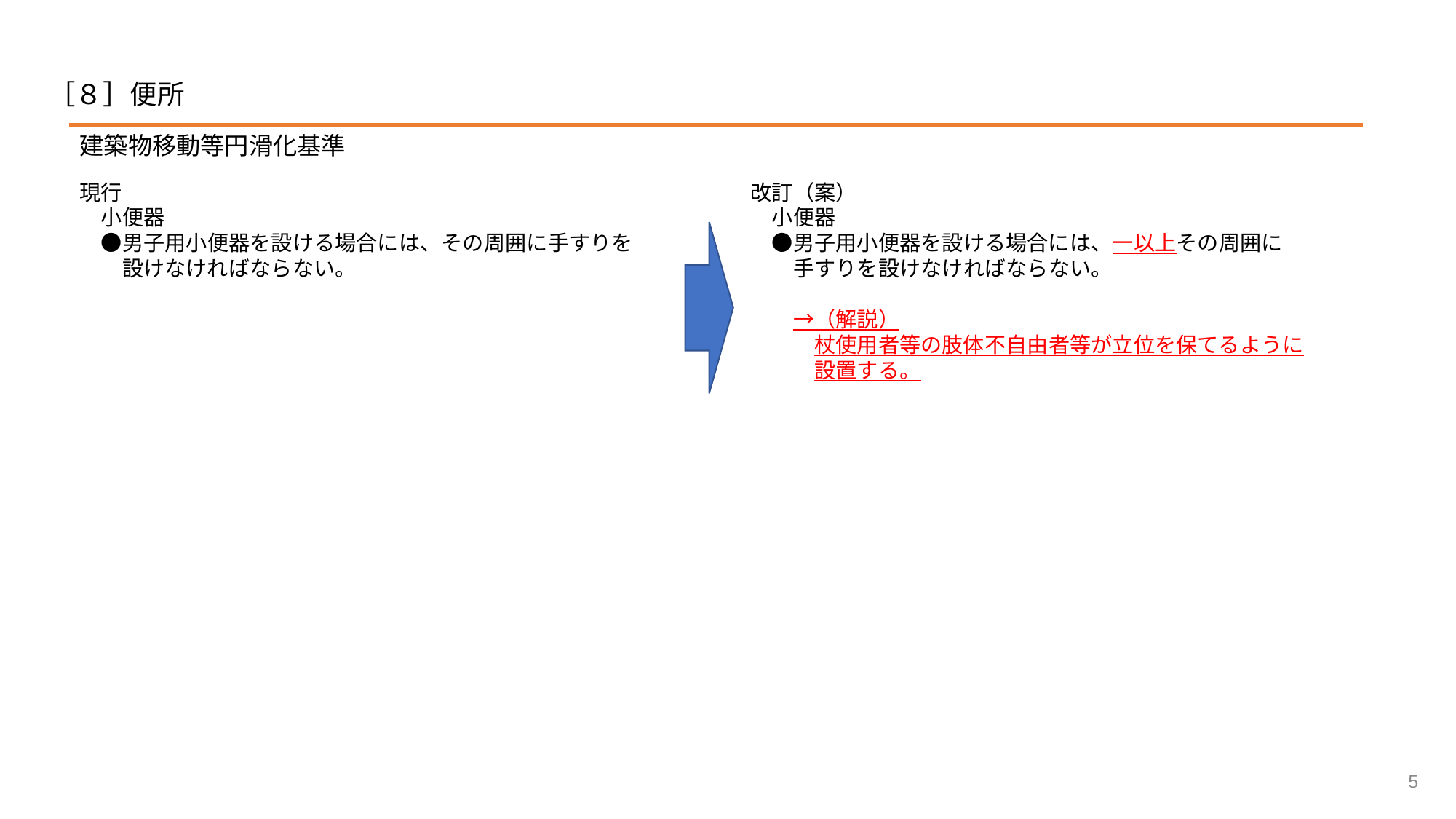

# ［８］便所
建築物移動等円滑化基準
現行
　小便器
　●男子用小便器を設ける場合には、その周囲に手すりを
　　設けなければならない。

改訂（案）
　小便器
　●男子用小便器を設ける場合には、一以上その周囲に
　　手すりを設けなければならない。

　　→（解説）
　　　杖使用者等の肢体不自由者等が立位を保てるように
　　　設置する。

5